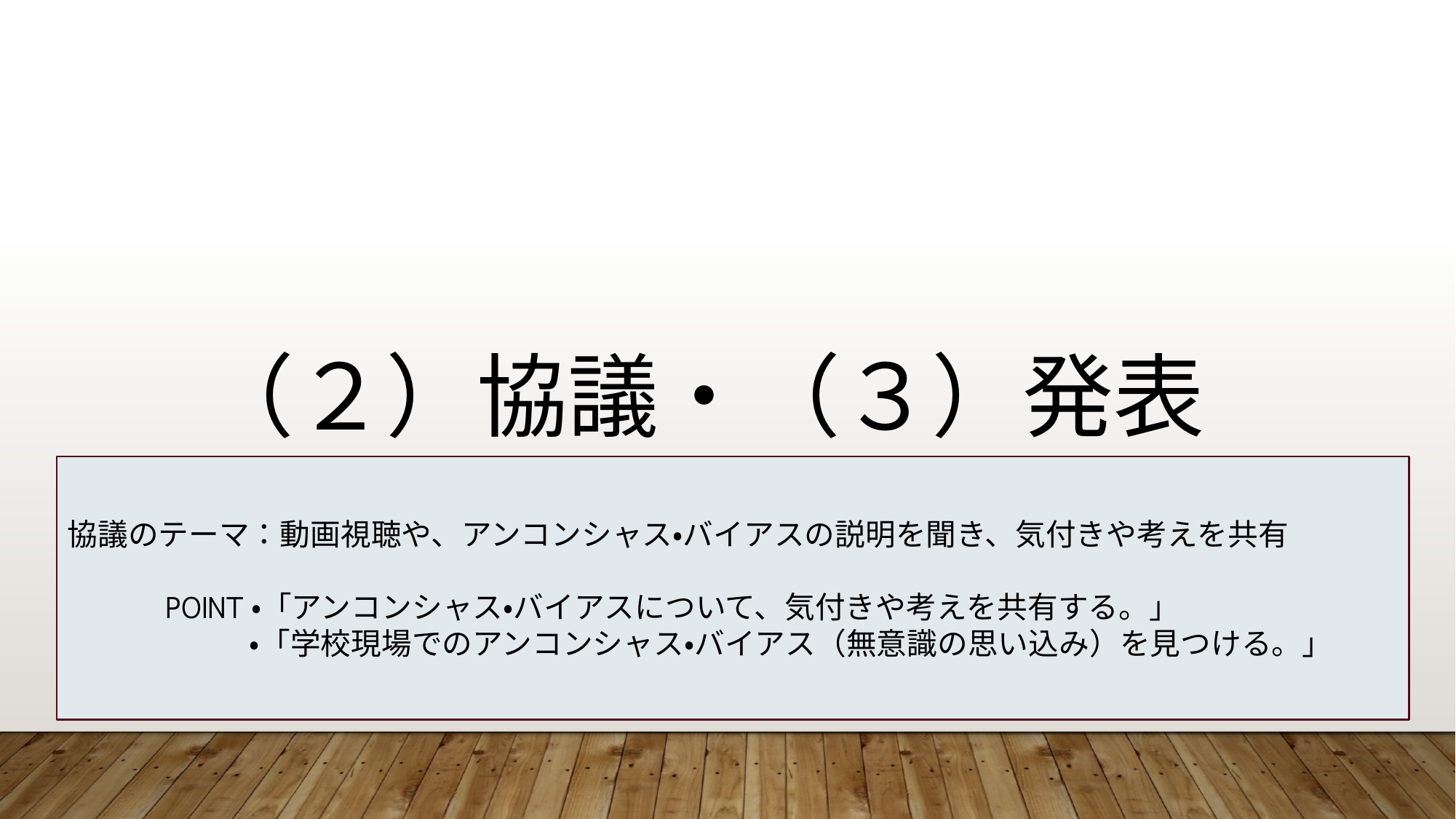

（２）協議・（３）発表
協議のテーマ：動画視聴や、アンコンシャス・バイアスの説明を聞き、気付きや考えを共有

　　　POINT・「アンコンシャス・バイアスについて、気付きや考えを共有する。」
　　　　　　・「学校現場でのアンコンシャス・バイアス（無意識の思い込み）を見つける。」